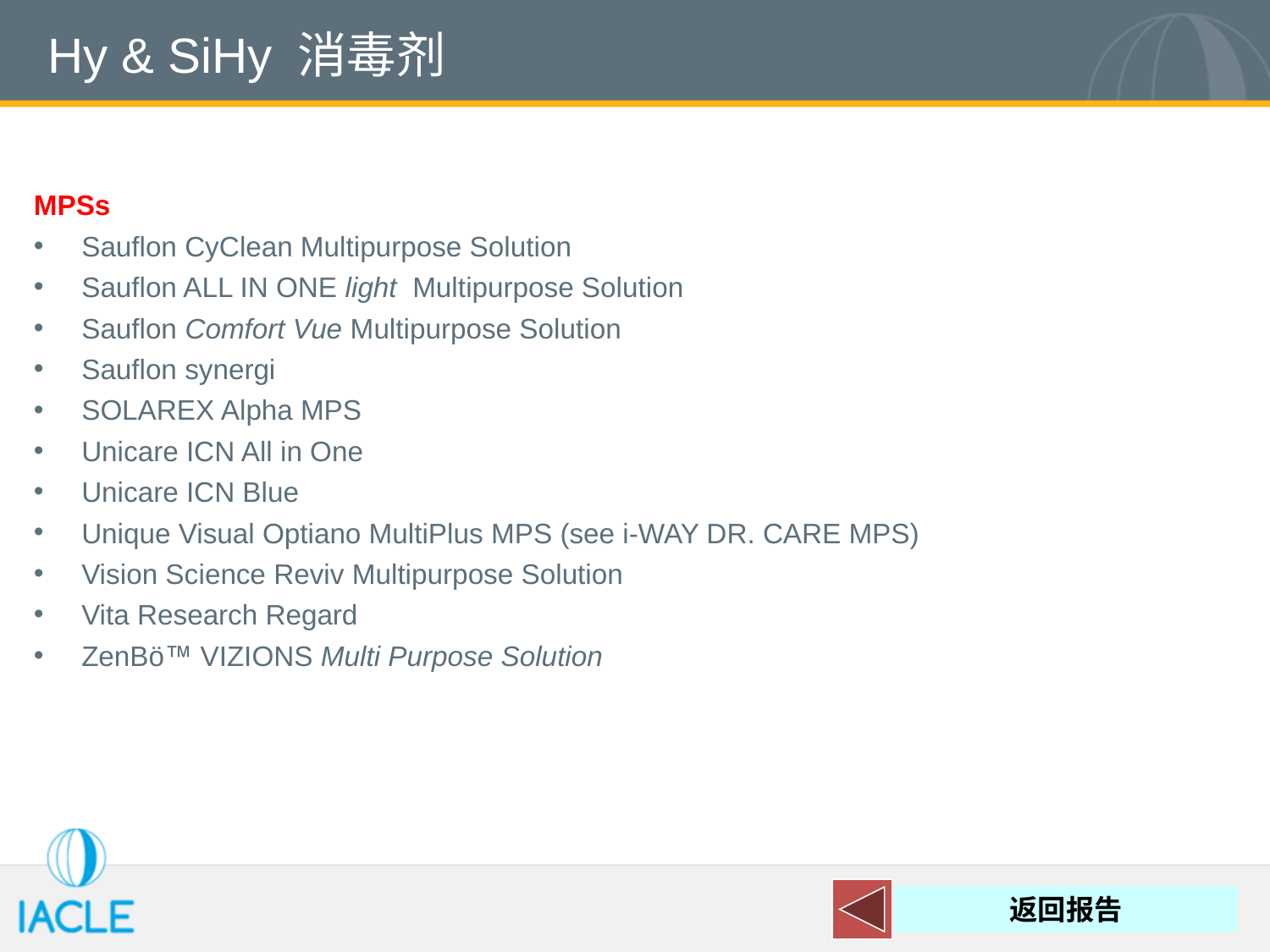

# Hy & SiHy 消毒剂
MPSs
Sauflon CyClean Multipurpose Solution
Sauflon ALL IN ONE light  Multipurpose Solution
Sauflon Comfort Vue Multipurpose Solution
Sauflon synergi
SOLAREX Alpha MPS
Unicare ICN All in One
Unicare ICN Blue
Unique Visual Optiano MultiPlus MPS (see i-WAY DR. CARE MPS)
Vision Science Reviv Multipurpose Solution
Vita Research Regard
ZenBö™ VIZIONS Multi Purpose Solution

返回报告